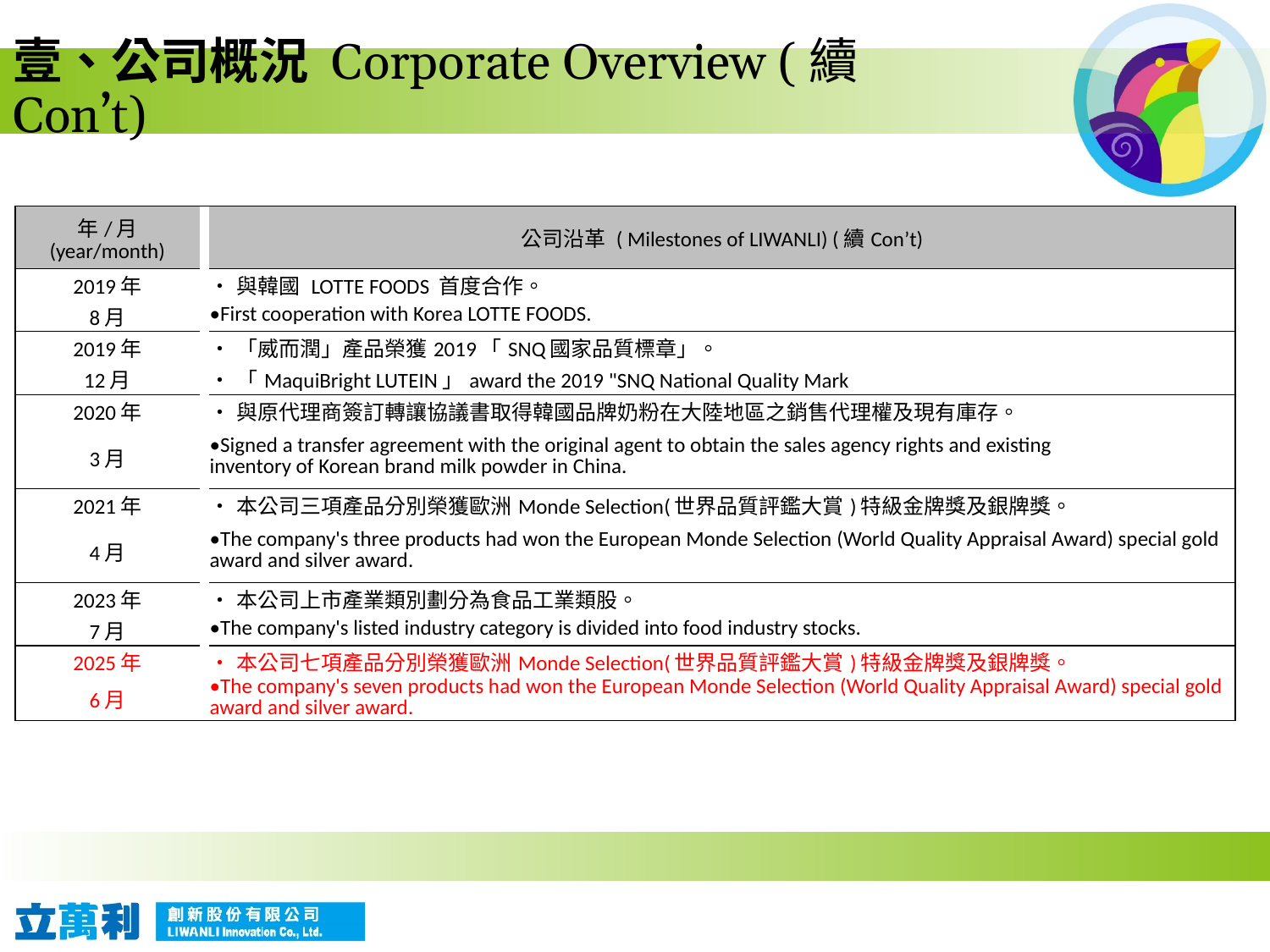

# 壹、公司概況 Corporate Overview (續Con’t)
| 年/月 (year/month) |  | 公司沿革 ( Milestones of LIWANLI) (續Con’t) |
| --- | --- | --- |
| 2019年 |  | •與韓國 LOTTE FOODS 首度合作。 |
| 8月 |  | •First cooperation with Korea LOTTE FOODS. |
| 2019年 |  | •「威而潤」產品榮獲2019「SNQ國家品質標章」。 |
| 12月 |  | •「MaquiBright LUTEIN」award the 2019 "SNQ National Quality Mark |
| 2020年 |  | •與原代理商簽訂轉讓協議書取得韓國品牌奶粉在大陸地區之銷售代理權及現有庫存。 |
| 3月 |  | •Signed a transfer agreement with the original agent to obtain the sales agency rights and existing inventory of Korean brand milk powder in China. |
| 2021年 |  | •本公司三項產品分別榮獲歐洲Monde Selection(世界品質評鑑大賞)特級金牌獎及銀牌獎。 |
| 4月 |  | •The company's three products had won the European Monde Selection (World Quality Appraisal Award) special gold award and silver award. |
| 2023年 |  | •本公司上市產業類別劃分為食品工業類股。 |
| 7月 |  | •The company's listed industry category is divided into food industry stocks. |
| 2025年 |  | •本公司七項產品分別榮獲歐洲Monde Selection(世界品質評鑑大賞)特級金牌獎及銀牌獎。 |
| 6月 |  | •The company's seven products had won the European Monde Selection (World Quality Appraisal Award) special gold award and silver award. |